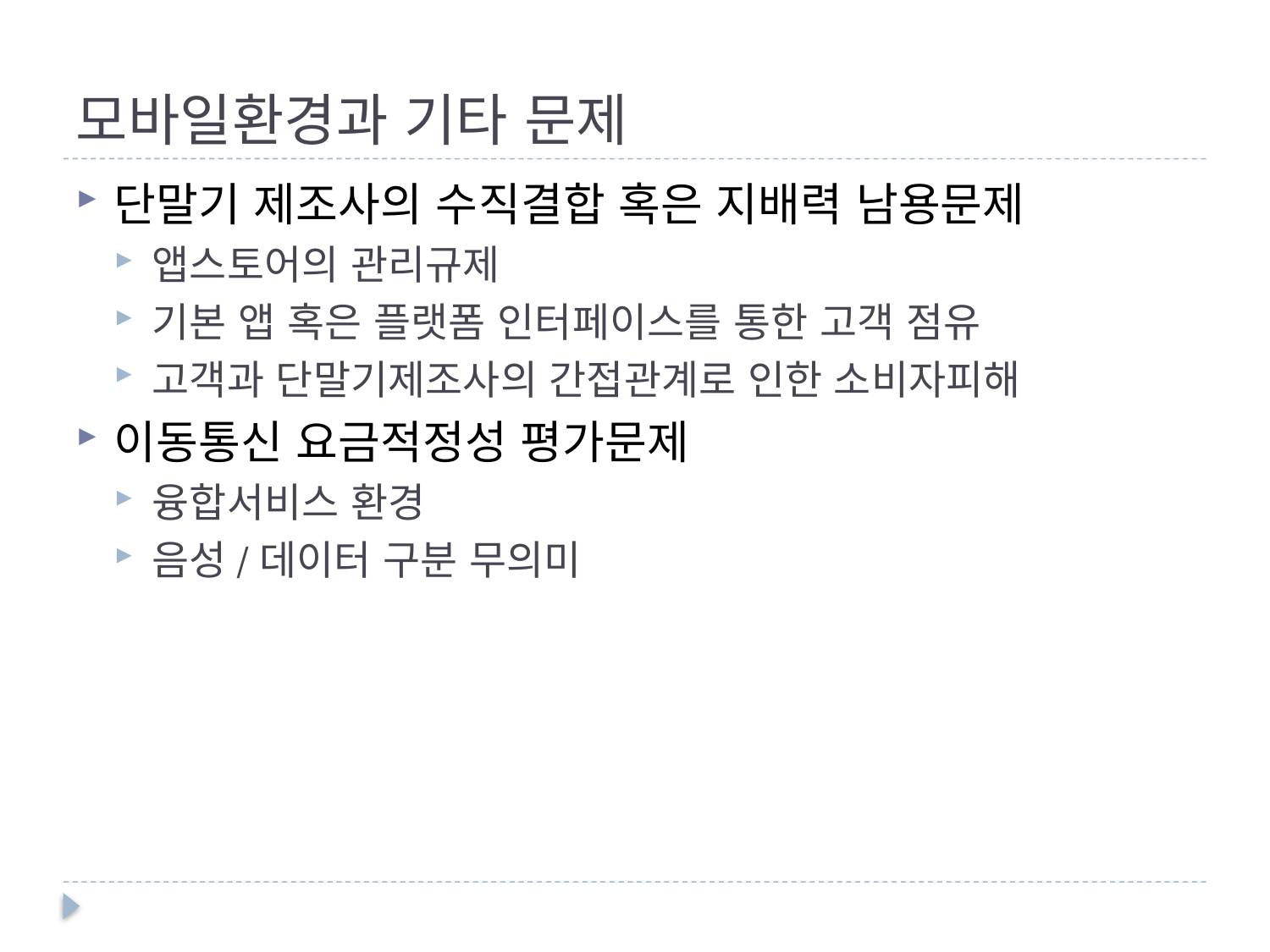

# 모바일환경과 기타 문제
단말기 제조사의 수직결합 혹은 지배력 남용문제
앱스토어의 관리규제
기본 앱 혹은 플랫폼 인터페이스를 통한 고객 점유
고객과 단말기제조사의 간접관계로 인한 소비자피해
이동통신 요금적정성 평가문제
융합서비스 환경
음성/데이터 구분 무의미